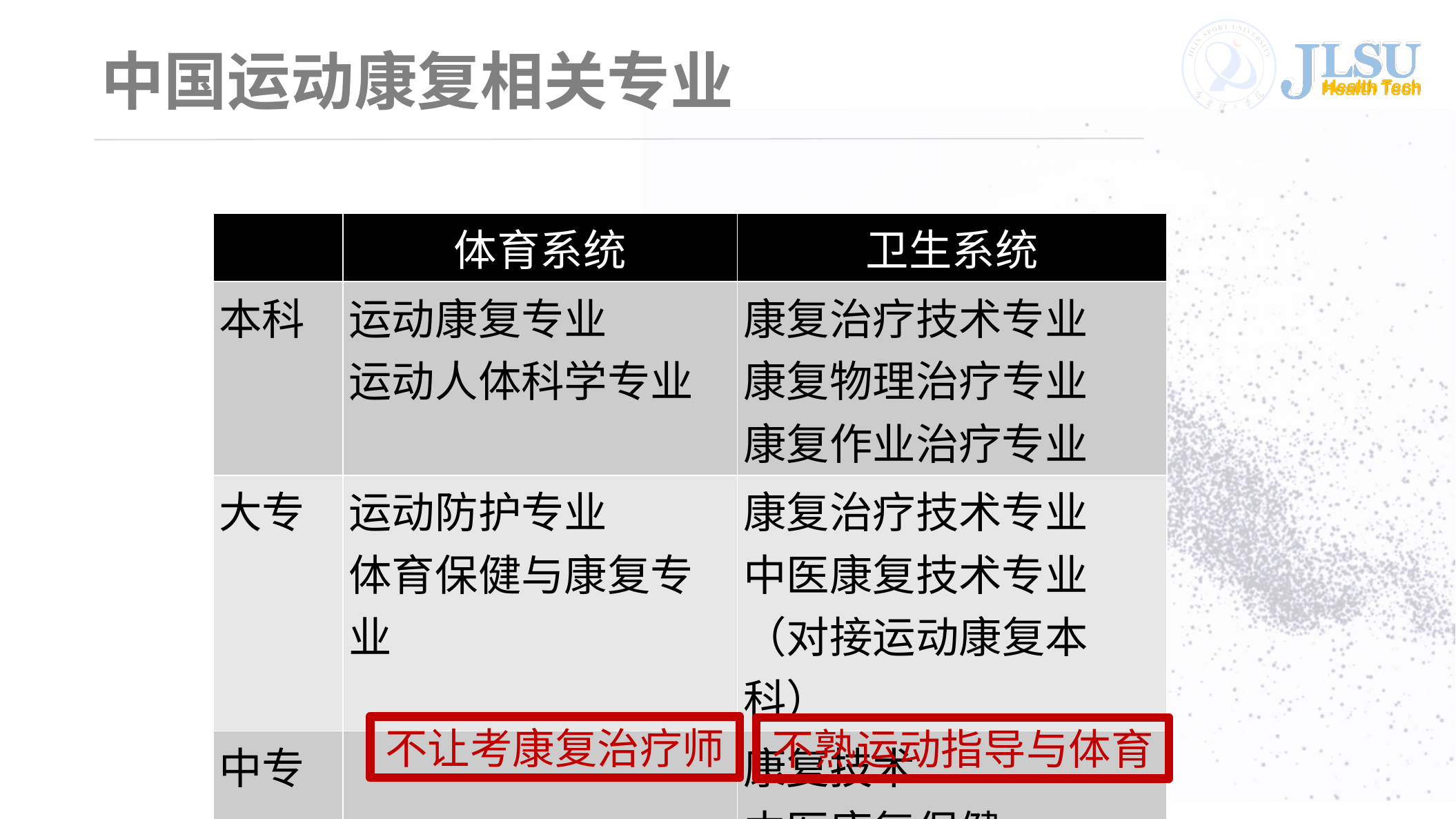

# 中国运动康复相关专业
|  | 体育系统 | 卫生系统 |
| --- | --- | --- |
| 本科 | 运动康复专业 运动人体科学专业 | 康复治疗技术专业 康复物理治疗专业 康复作业治疗专业 |
| 大专 | 运动防护专业 体育保健与康复专业 | 康复治疗技术专业 中医康复技术专业 （对接运动康复本科） |
| 中专 |  | 康复技术 中医康复保健 |

不让考康复治疗师
不熟运动指导与体育